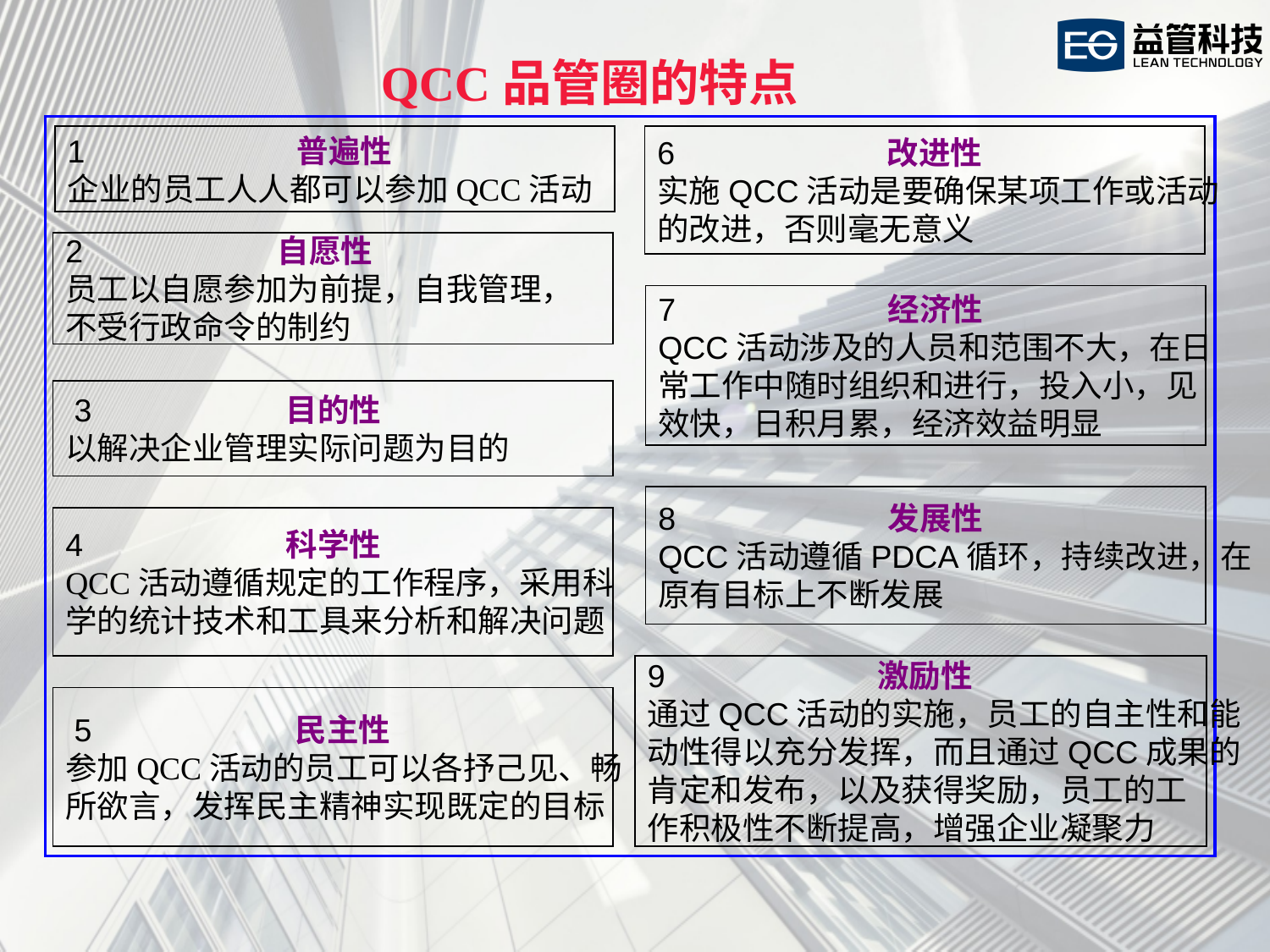

QCC品管圈的特点

1                       普遍性
企业的员工人人都可以参加QCC活动
6                       改进性
实施QCC活动是要确保某项工作或活动
的改进，否则毫无意义
2                     自愿性
员工以自愿参加为前提，自我管理，
不受行政命令的制约
7                       经济性
QCC活动涉及的人员和范围不大，在日
常工作中随时组织和进行，投入小，见
效快，日积月累，经济效益明显
 3                     目的性
以解决企业管理实际问题为目的
8                       发展性
QCC活动遵循PDCA循环，持续改进，在
原有目标上不断发展
4                      科学性
QCC活动遵循规定的工作程序，采用科
学的统计技术和工具来分析和解决问题
9                       激励性
通过QCC活动的实施，员工的自主性和能
动性得以充分发挥，而且通过QCC成果的
肯定和发布，以及获得奖励，员工的工
作积极性不断提高，增强企业凝聚力
 5                      民主性
参加QCC活动的员工可以各抒己见、畅
所欲言，发挥民主精神实现既定的目标